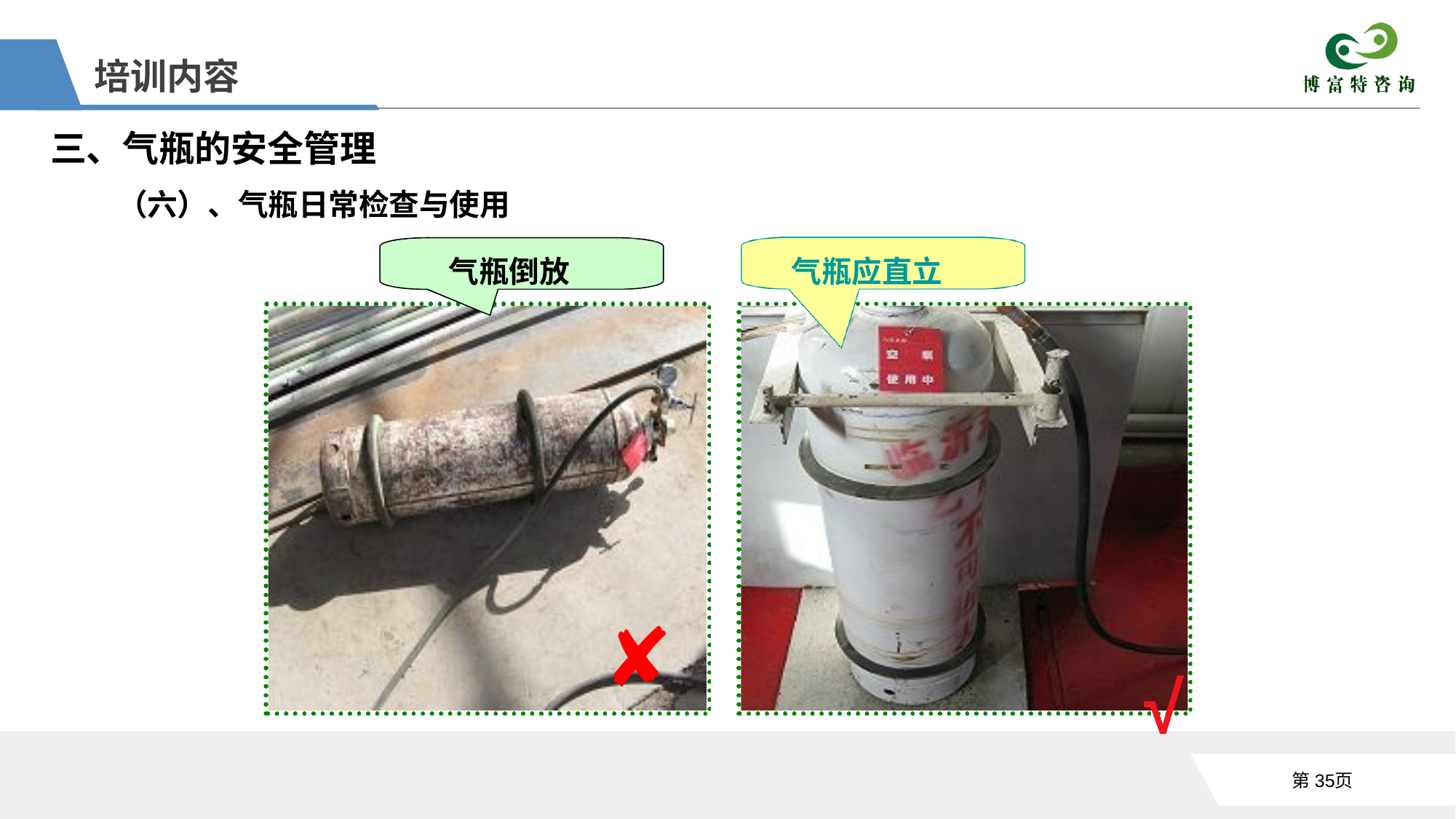

培训内容
三、气瓶的安全管理
（六）、气瓶日常检查与使用

气瓶倒放
气瓶应直立

✘
√